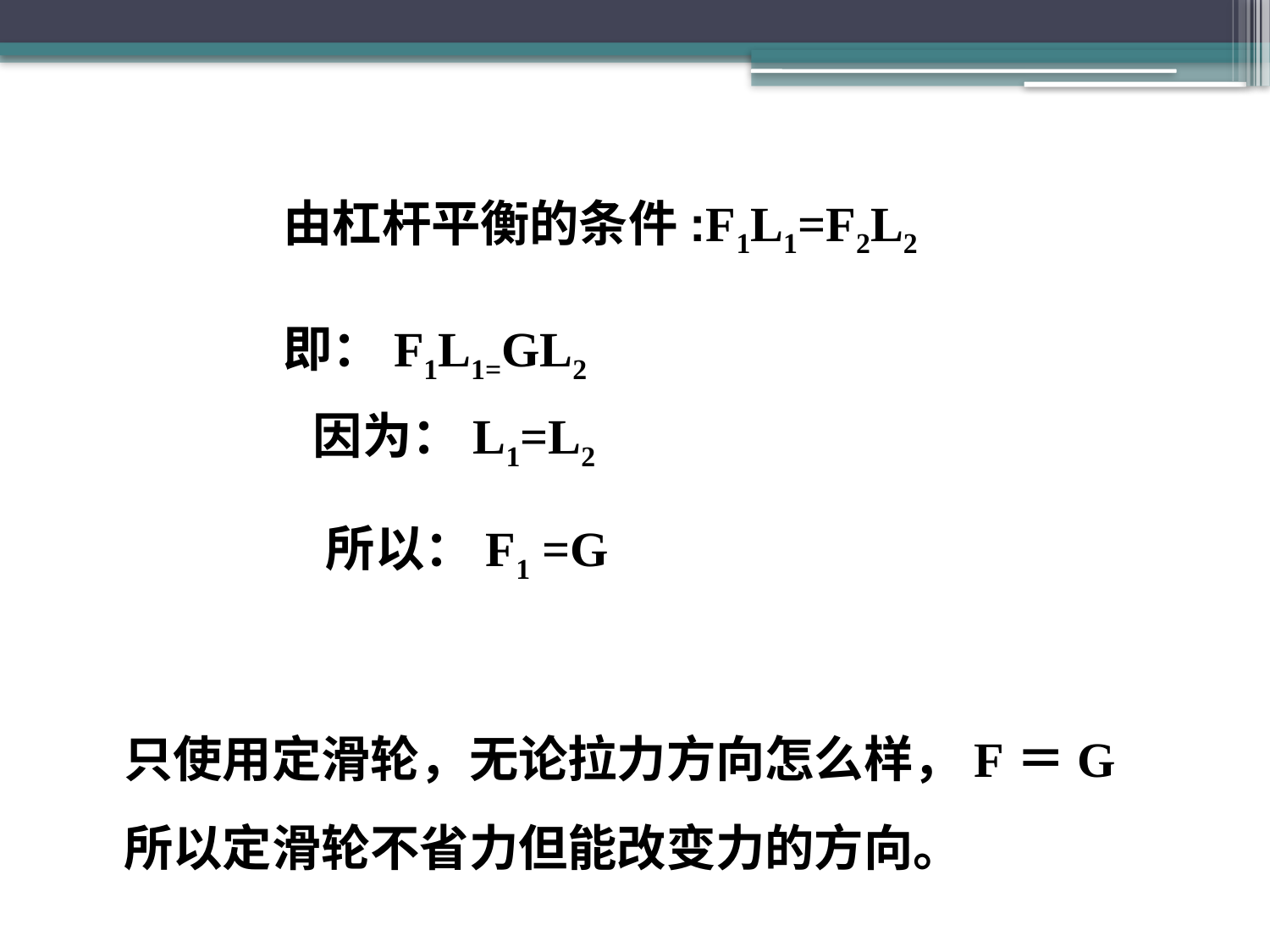

由杠杆平衡的条件:F1L1=F2L2
即：F1L1=GL2
因为：L1=L2
所以：F1 =G
只使用定滑轮，无论拉力方向怎么样，F＝G所以定滑轮不省力但能改变力的方向。